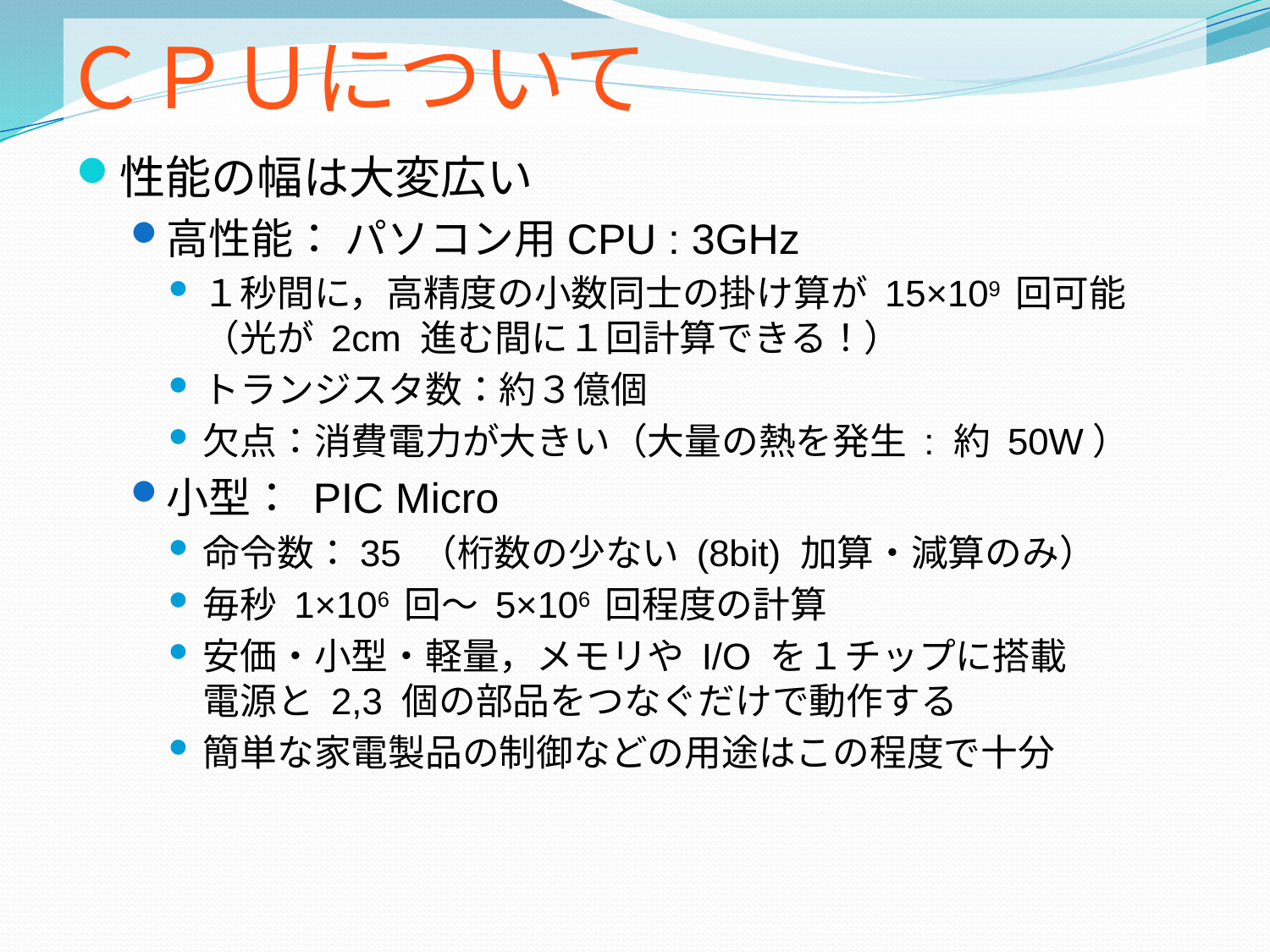

# ＣＰＵについて
性能の幅は大変広い
高性能： パソコン用CPU : 3GHz
１秒間に，高精度の小数同士の掛け算が 15×109 回可能
（光が 2cm 進む間に１回計算できる！）
トランジスタ数：約３億個
欠点：消費電力が大きい（大量の熱を発生 : 約 50W）
小型： PIC Micro
命令数：35 （桁数の少ない (8bit) 加算・減算のみ）
毎秒 1×106 回～ 5×106 回程度の計算
安価・小型・軽量，メモリや I/O を１チップに搭載
電源と 2,3 個の部品をつなぐだけで動作する
簡単な家電製品の制御などの用途はこの程度で十分